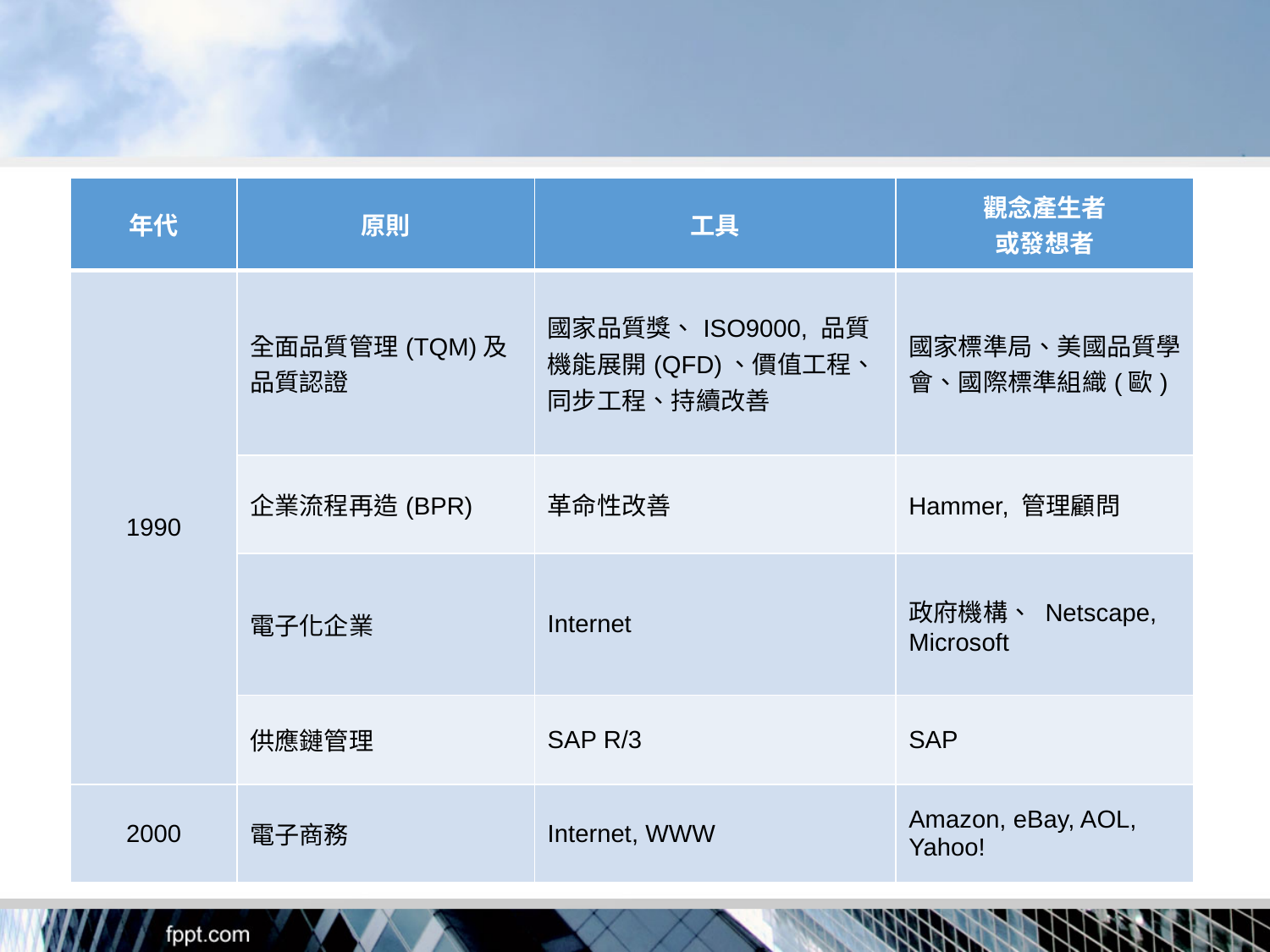

#
| 年代 | 原則 | 工具 | 觀念產生者 或發想者 |
| --- | --- | --- | --- |
| 1990 | 全面品質管理(TQM)及品質認證 | 國家品質獎、ISO9000, 品質機能展開(QFD)、價值工程、同步工程、持續改善 | 國家標準局、美國品質學會、國際標準組織(歐) |
|  | 企業流程再造(BPR) | 革命性改善 | Hammer, 管理顧問 |
|  | 電子化企業 | Internet | 政府機構、 Netscape, Microsoft |
|  | 供應鏈管理 | SAP R/3 | SAP |
| 2000 | 電子商務 | Internet, WWW | Amazon, eBay, AOL, Yahoo! |